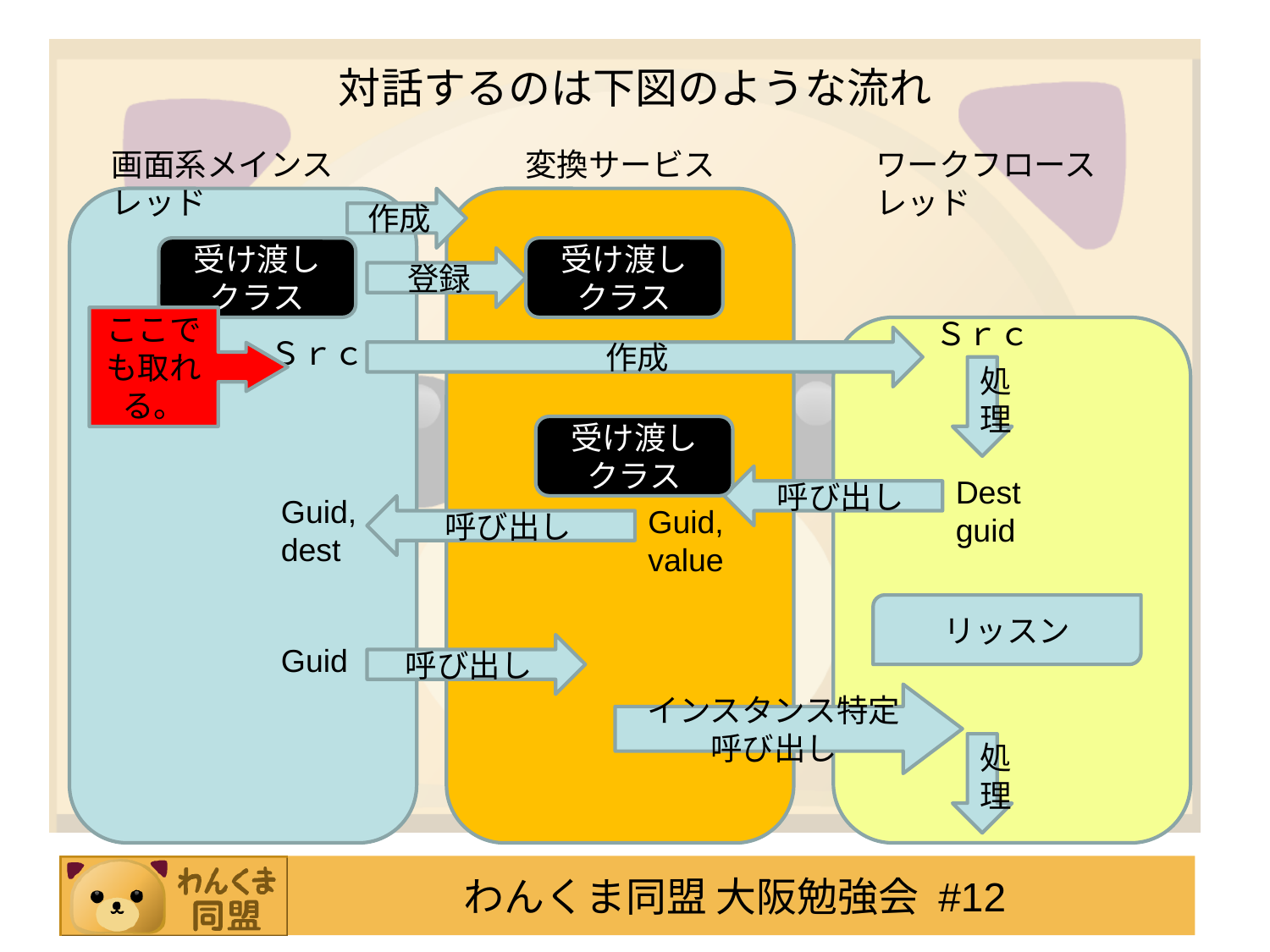

# 対話するのは下図のような流れ
画面系メインスレッド
変換サービス
ワークフロースレッド

作成

受け渡し
クラス
受け渡し
クラス
登録
ここでも取れる。
Ｓｒｃ

Ｓｒｃ
作成
処理
受け渡し
クラス
呼び出し
Dest
guid
Guid,
dest
呼び出し
Guid,
value
リッスン
Guid
呼び出し
インスタンス特定
呼び出し
処理